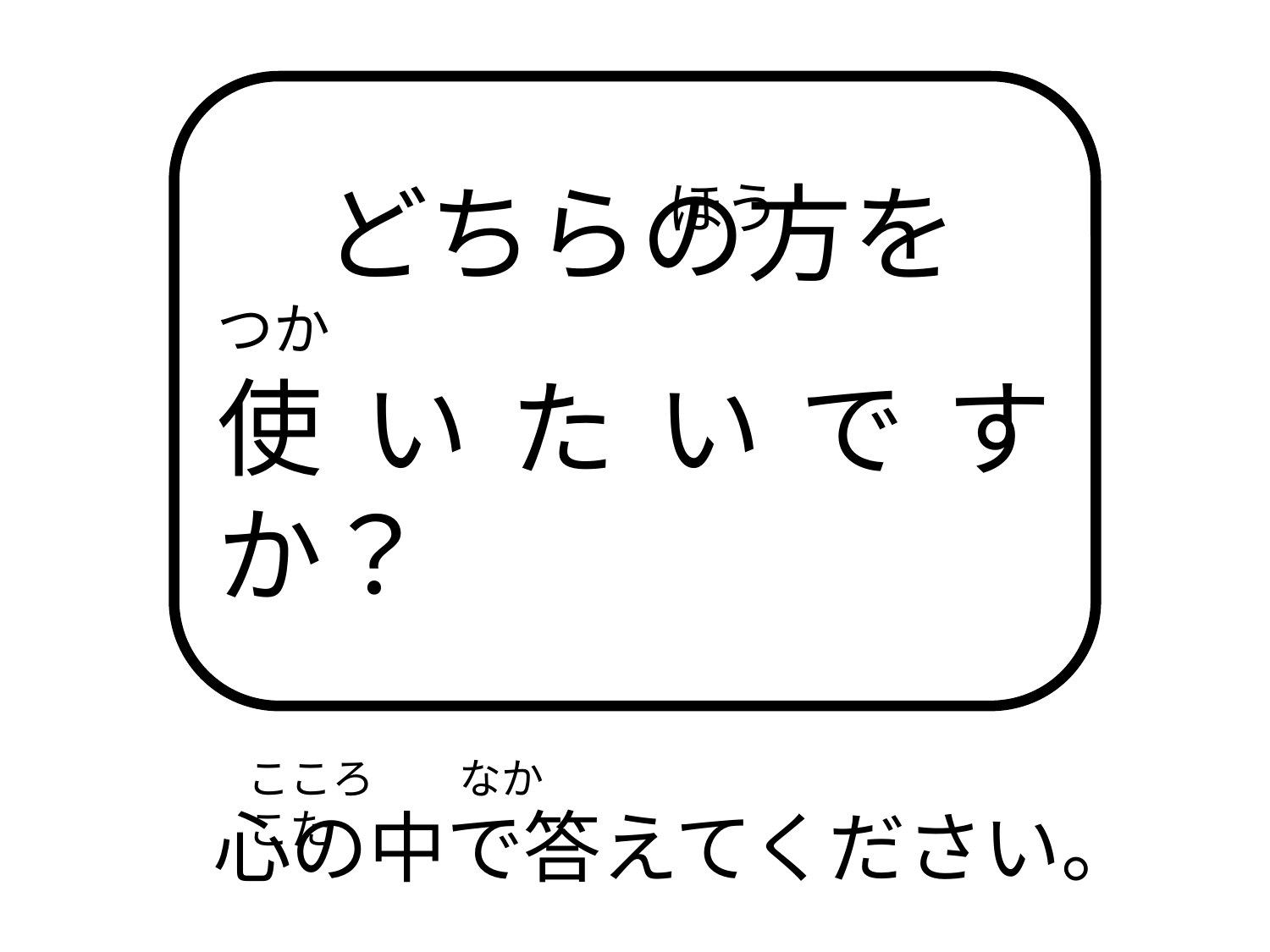

どちらの方を
つか
使いたいですか？
ほう
こころ　　なか　　　こた
# 心の中で答えてください。